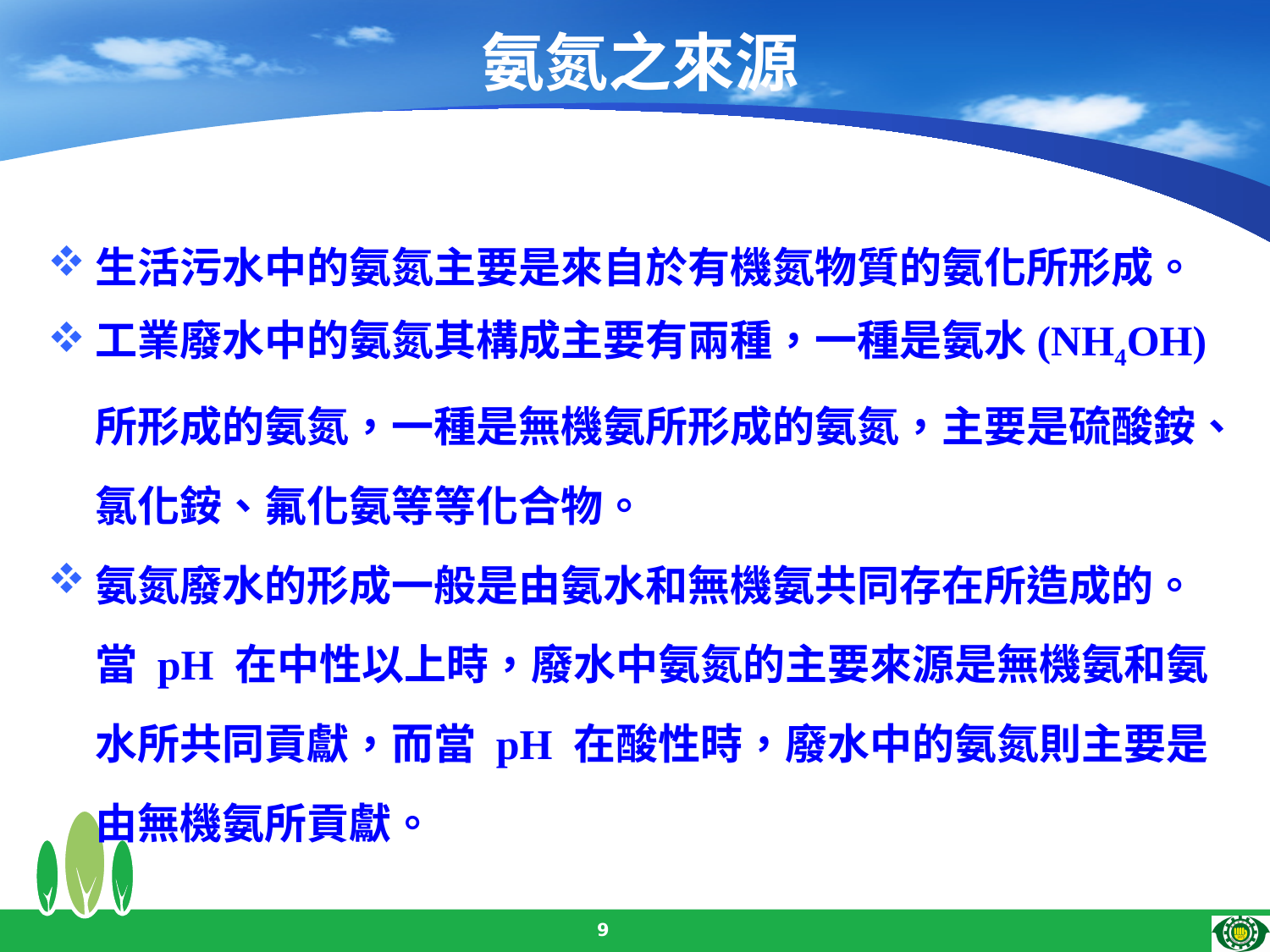

# 氨氮之來源
生活污水中的氨氮主要是來自於有機氮物質的氨化所形成。
工業廢水中的氨氮其構成主要有兩種，一種是氨水(NH4OH) 所形成的氨氮，一種是無機氨所形成的氨氮，主要是硫酸銨、氯化銨、氟化氨等等化合物。
氨氮廢水的形成一般是由氨水和無機氨共同存在所造成的。當 pH 在中性以上時，廢水中氨氮的主要來源是無機氨和氨水所共同貢獻，而當 pH 在酸性時，廢水中的氨氮則主要是由無機氨所貢獻。
9